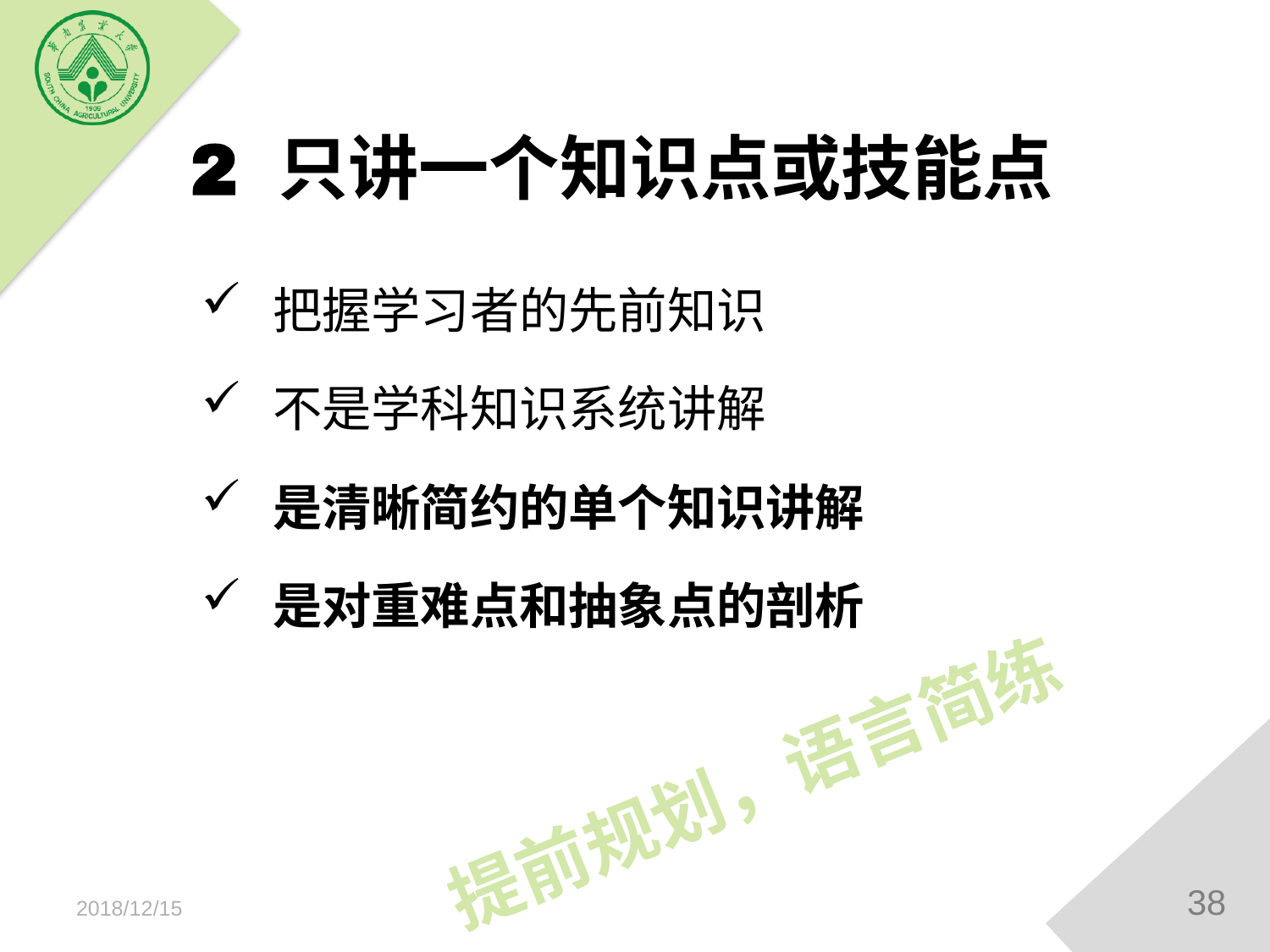

2 只讲一个知识点或技能点
把握学习者的先前知识
不是学科知识系统讲解
是清晰简约的单个知识讲解
是对重难点和抽象点的剖析
提前规划，语言简练
38
2018/12/15